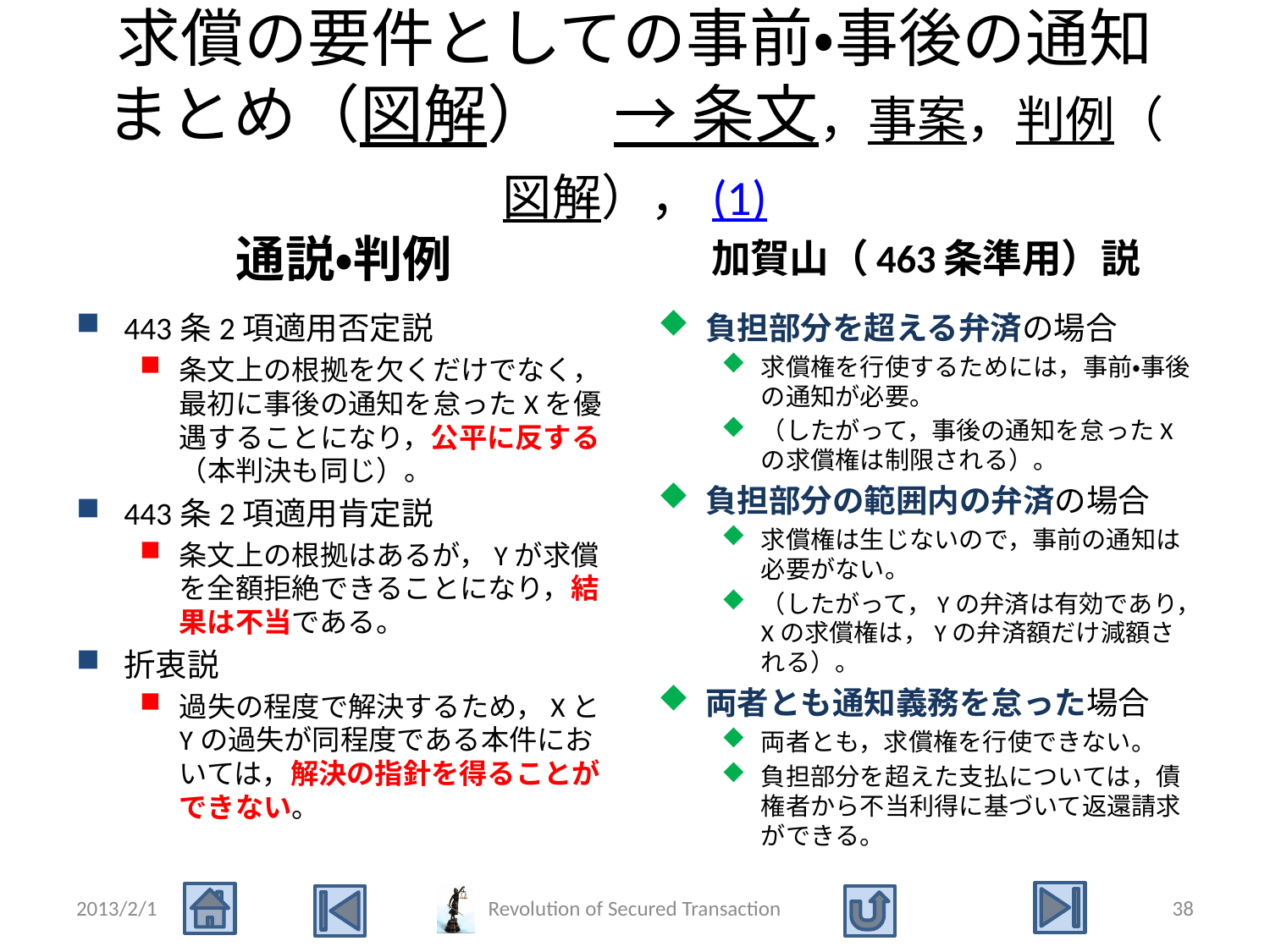

# 求償の要件としての事前・事後の通知 まとめ（図解）　→ 条文，事案，判例（図解），(1)
通説・判例
加賀山（463条準用）説
443条2項適用否定説
条文上の根拠を欠くだけでなく，最初に事後の通知を怠ったXを優遇することになり，公平に反する（本判決も同じ）。
443条2項適用肯定説
条文上の根拠はあるが，Yが求償を全額拒絶できることになり，結果は不当である。
折衷説
過失の程度で解決するため，XとYの過失が同程度である本件においては，解決の指針を得ることができない。
負担部分を超える弁済の場合
求償権を行使するためには，事前・事後の通知が必要。
（したがって，事後の通知を怠ったXの求償権は制限される）。
負担部分の範囲内の弁済の場合
求償権は生じないので，事前の通知は必要がない。
（したがって，Yの弁済は有効であり，Xの求償権は，Yの弁済額だけ減額される）。
両者とも通知義務を怠った場合
両者とも，求償権を行使できない。
負担部分を超えた支払については，債権者から不当利得に基づいて返還請求ができる。
2013/2/1
Revolution of Secured Transaction
38